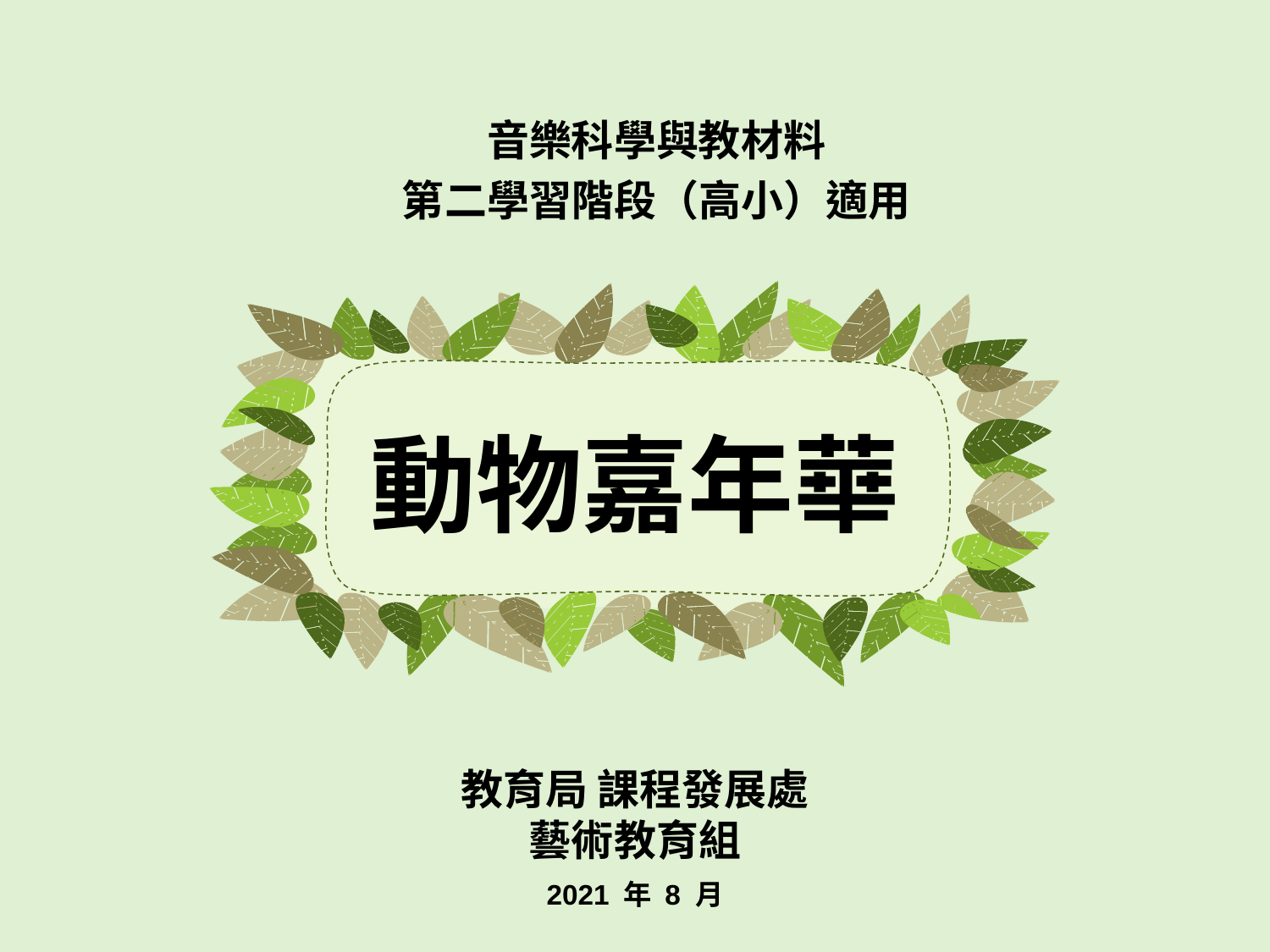

音樂科學與教材料
第二學習階段（高小）適用

# 動物嘉年華
教育局 課程發展處
藝術教育組
2021 年 8 月